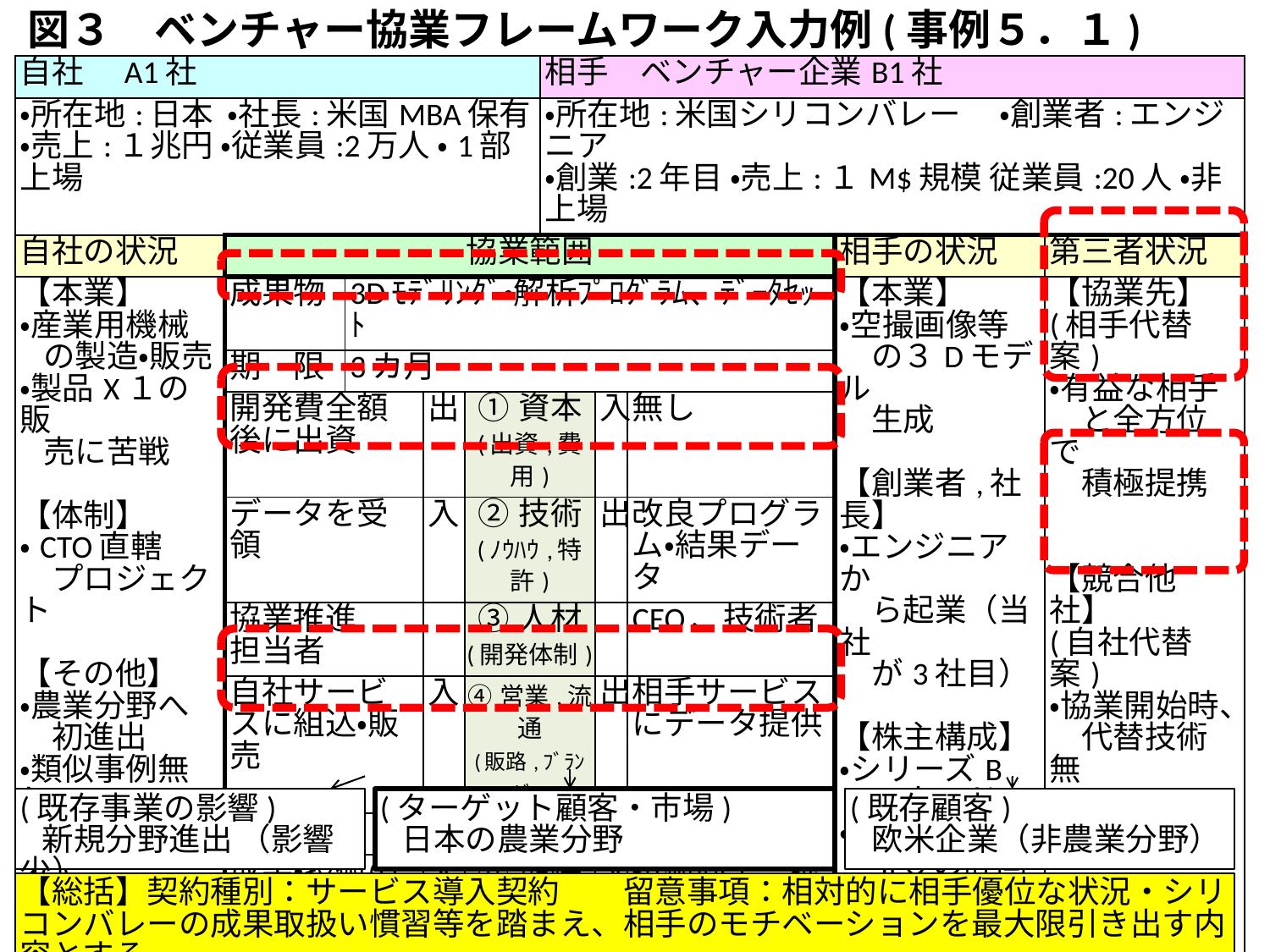

# 図３　ベンチャー協業フレームワーク入力例(事例５．１)
| 自社　A1社 |  |  |  |  | 相手　ベンチャー企業B1社 |  |  |  |  |
| --- | --- | --- | --- | --- | --- | --- | --- | --- | --- |
| ・所在地:日本 ・社長:米国MBA保有 ・売上:１兆円 ・従業員:2万人 ・1部上場 |  |  |  |  | ・所在地:米国シリコンバレー 　・創業者:エンジニア ・創業:2年目 ・売上:１M$規模 従業員:20人 ・非上場 |  |  |  |  |
| 自社の状況 | 協業範囲 |  |  |  |  |  |  | 相手の状況 | 第三者状況 |
| 【本業】 ・産業用機械 の製造・販売 ・製品X１の販 売に苦戦 【体制】 ・CTO直轄 　プロジェクト 【その他】 ・農業分野へ 　初進出 ・類似事例無し ・米国ベンチャ 　ーと初提携 | 成果物 | 3Dﾓﾃﾞﾘﾝｸﾞ・解析ﾌﾟﾛｸﾞﾗﾑ、ﾃﾞｰﾀｾｯﾄ |  |  |  |  |  | 【本業】 ・空撮画像等 　の３Dモデル 　生成 【創業者,社長】 ・エンジニアか 　ら起業（当社 　が3社目） 【株主構成】 ・シリーズB 　ラウンド ・数年以内に 　IPOの計画 | 【協業先】 (相手代替案) ・有益な相手 　と全方位で 　積極提携 【競合他社】 (自社代替案) ・協業開始時、 　代替技術無 |
|  | 期　限 | 3カ月 |  |  |  |  |  |  |  |
|  | 開発費全額 後に出資 |  | 出 | ①資本 (出資,費用) |  | 入 | 無し |  |  |
|  | データを受領 |  | 入 | ②技術 (ﾉｳﾊｳ,特許) |  | 出 | 改良プログラム・結果データ |  |  |
|  | 協業推進 担当者 |  |  | ③人材 (開発体制) |  |  | CEO、技術者 |  |  |
|  | 自社サービスに組込・販売 |  | 入 | ④営業,流通 (販路,ﾌﾞﾗﾝﾄﾞ) |  | 出 | 相手サービスにデータ提供 |  |  |
|  | 有 |  |  | ⑤生産 |  |  |  |  |  |
|  | 成果・技術の早期獲得 |  | 大 | ⑥期待 リターン |  | 大 | 技術向上、拡販・売上増加 |  |  |
|  | 開発依存、相手の被M＆A |  |  | ⑦想定 リスク |  |  | 開発遅延 |  |  |

(既存事業の影響)
  新規分野進出 （影響少）

(ターゲット顧客・市場)
  日本の農業分野

(既存顧客)
  欧米企業（非農業分野）
【総括】契約種別：サービス導入契約　　留意事項：相対的に相手優位な状況・シリコンバレーの成果取扱い慣習等を踏まえ、相手のモチベーションを最大限引き出す内容とする